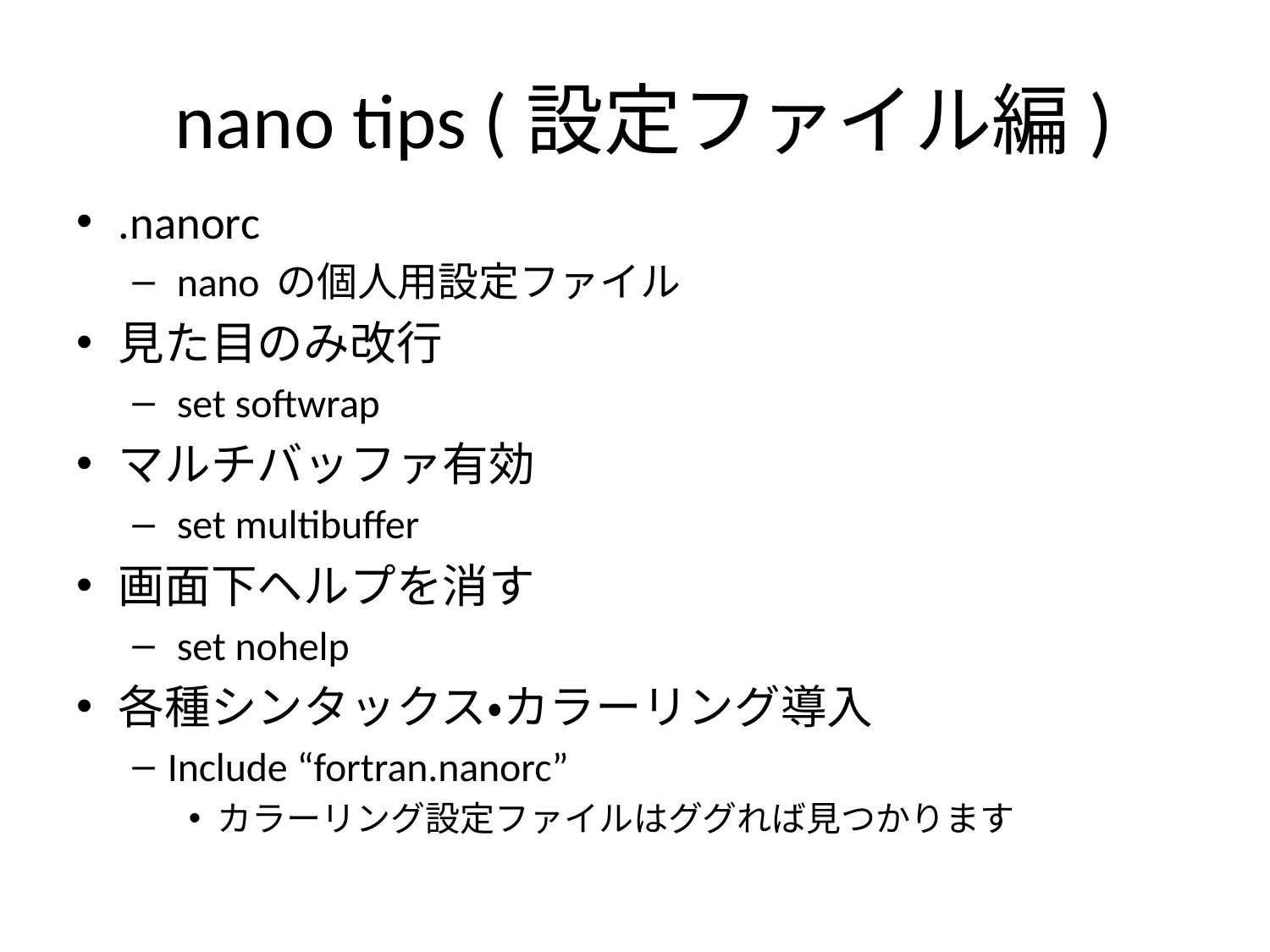

# nano tips (設定ファイル編)
.nanorc
 nano の個人用設定ファイル
見た目のみ改行
 set softwrap
マルチバッファ有効
 set multibuffer
画面下ヘルプを消す
 set nohelp
各種シンタックス・カラーリング導入
Include “fortran.nanorc”
カラーリング設定ファイルはググれば見つかります